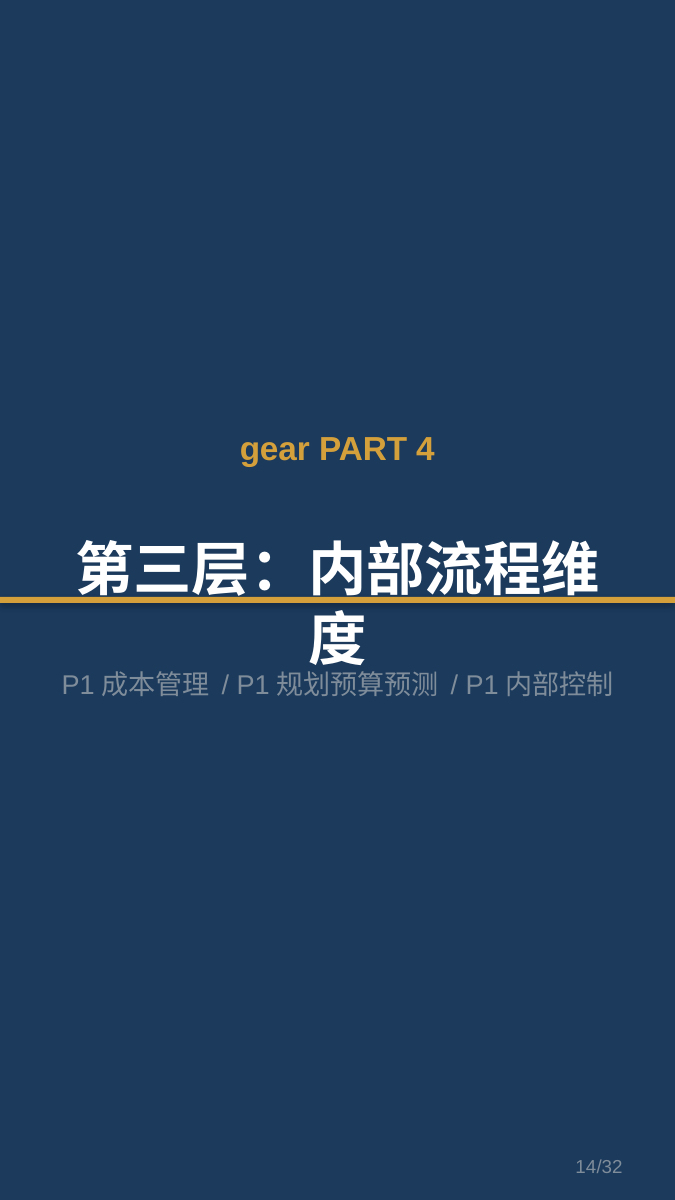

gear PART 4
第三层：内部流程维度

P1成本管理 / P1规划预算预测 / P1内部控制
14/32